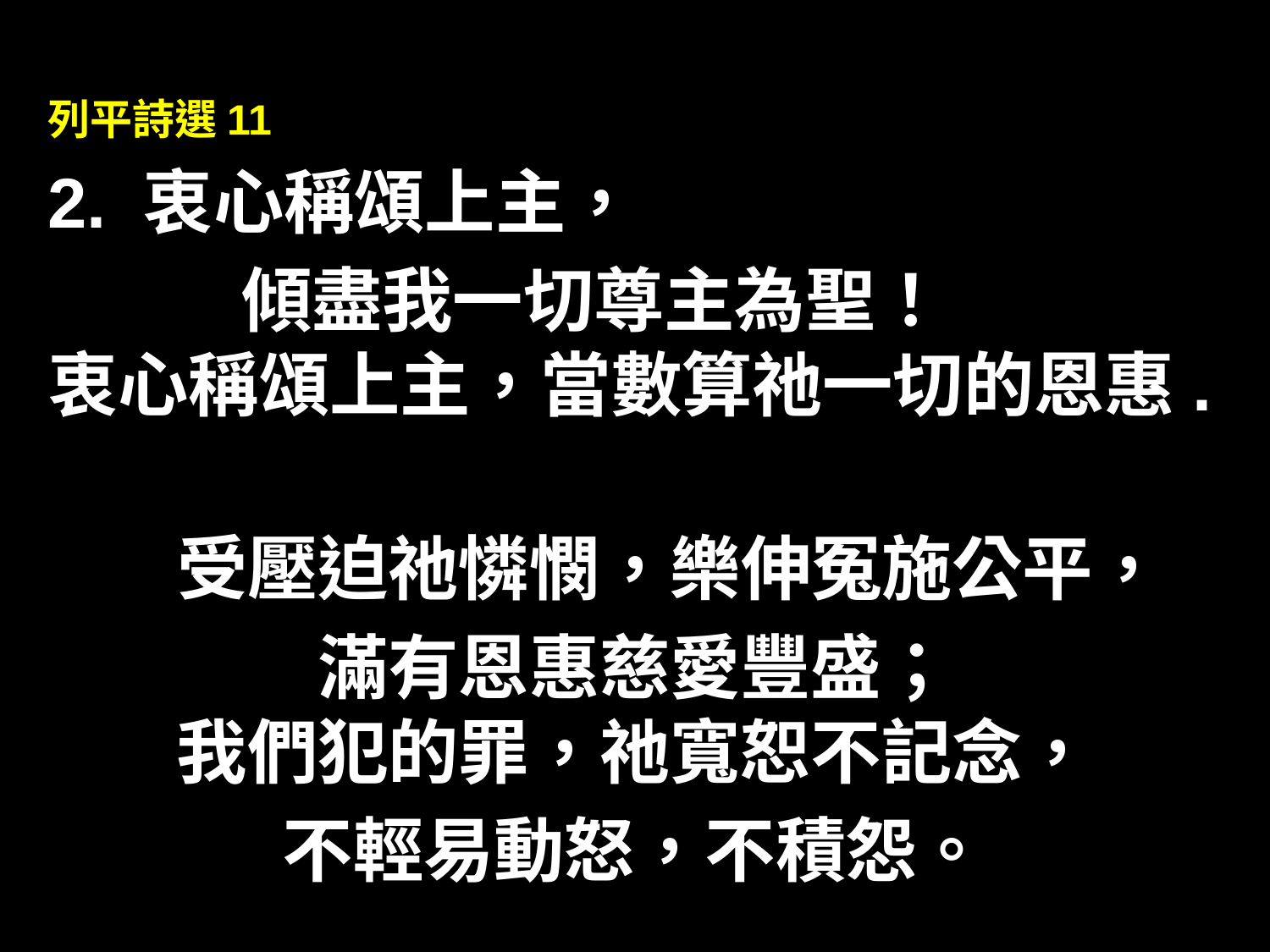

列平詩選11
2. 衷心稱頌上主，
           傾盡我一切尊主為聖！
衷心稱頌上主，當數算祂一切的恩惠.
       受壓迫祂憐憫，樂伸冤施公平，
滿有恩惠慈愛豐盛；
我們犯的罪，祂寬恕不記念，
不輕易動怒，不積怨。